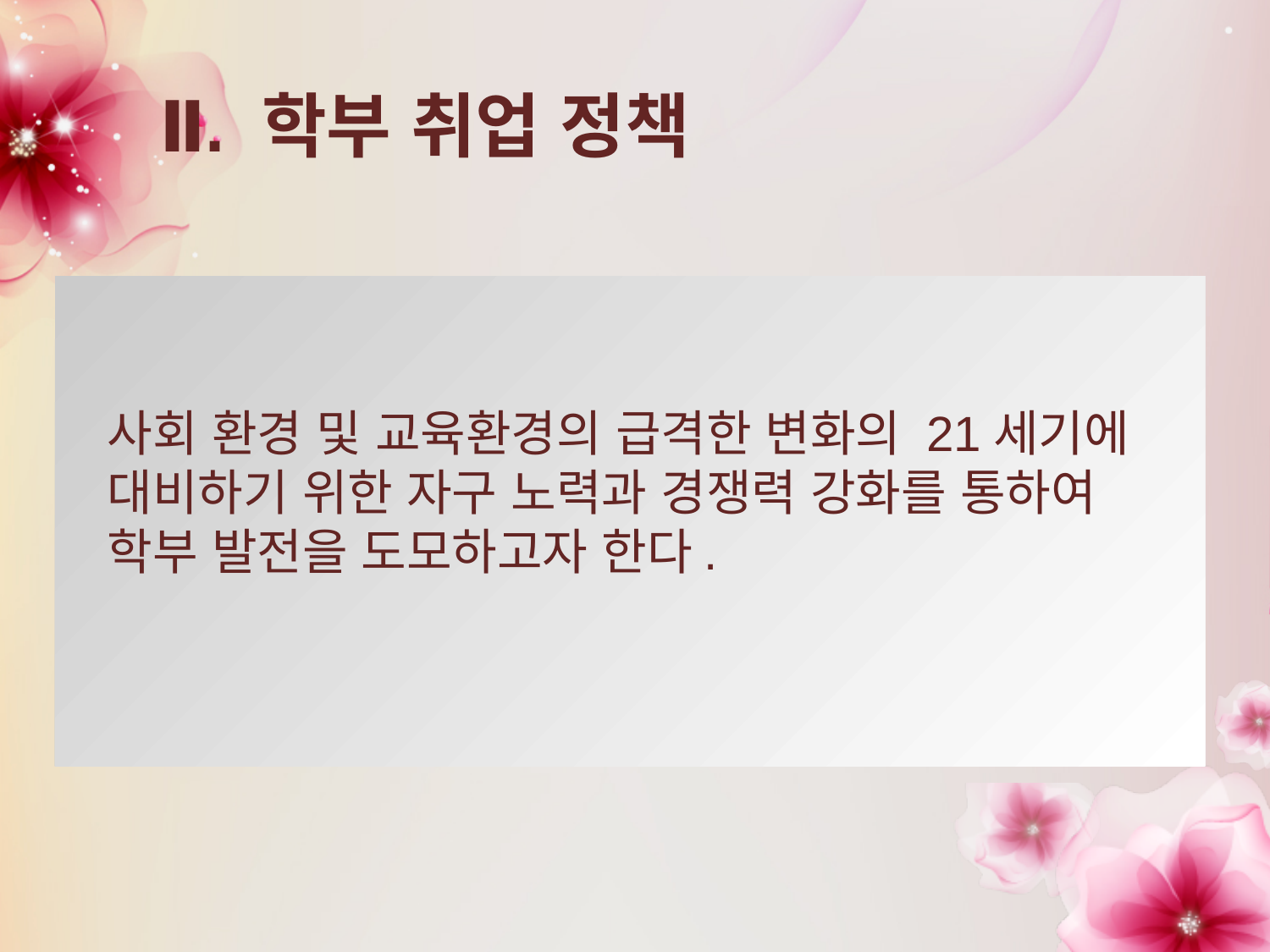

# Ⅱ. 학부 취업 정책

사회 환경 및 교육환경의 급격한 변화의 21세기에 대비하기 위한 자구 노력과 경쟁력 강화를 통하여 학부 발전을 도모하고자 한다.